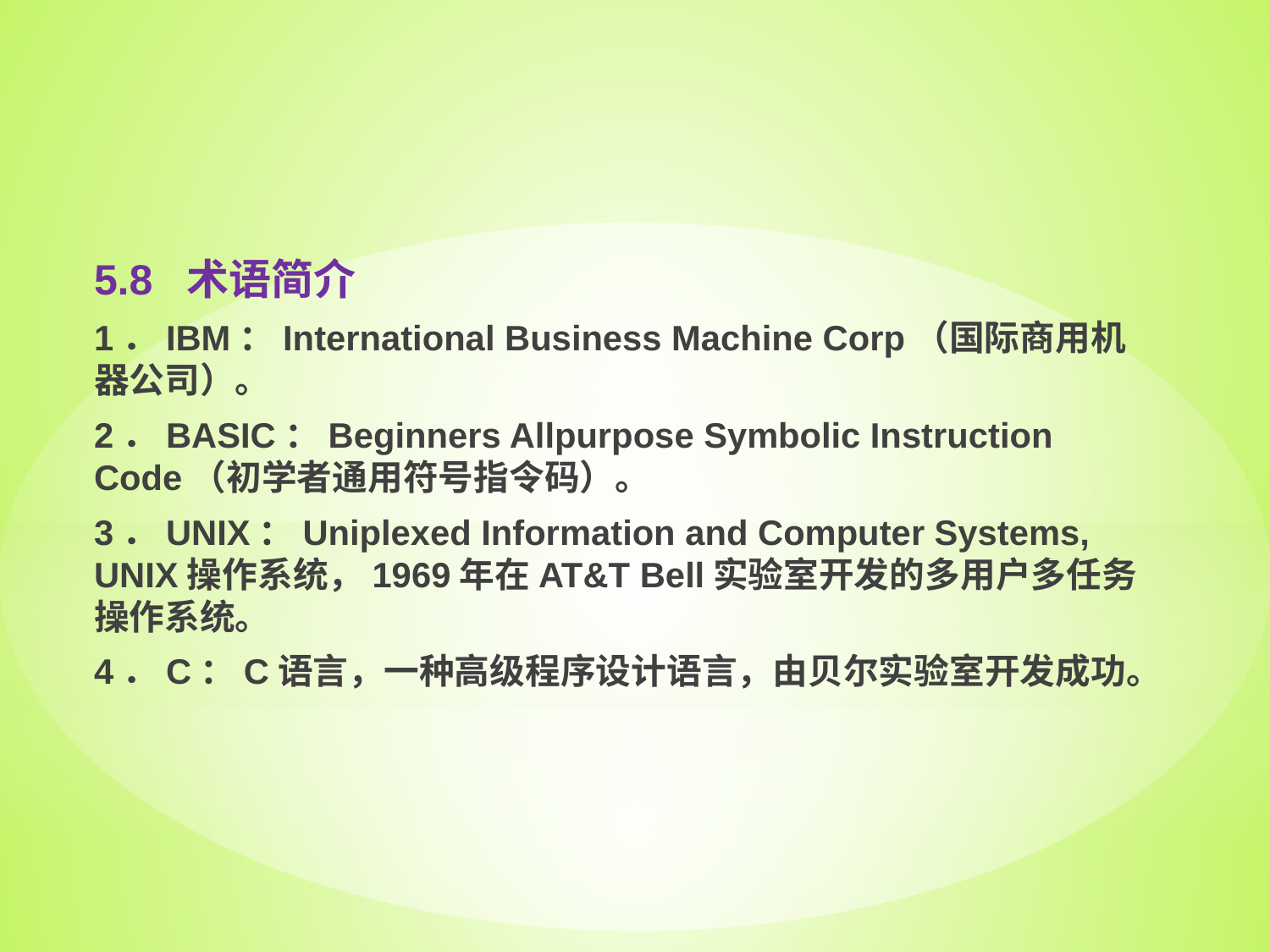

5.8  术语简介
1．IBM：International Business Machine Corp（国际商用机器公司）。
2．BASIC：Beginners Allpurpose Symbolic Instruction Code（初学者通用符号指令码）。
3．UNIX：Uniplexed Information and Computer Systems, UNIX操作系统，1969年在AT&T Bell实验室开发的多用户多任务操作系统。
4．C：C语言，一种高级程序设计语言，由贝尔实验室开发成功。